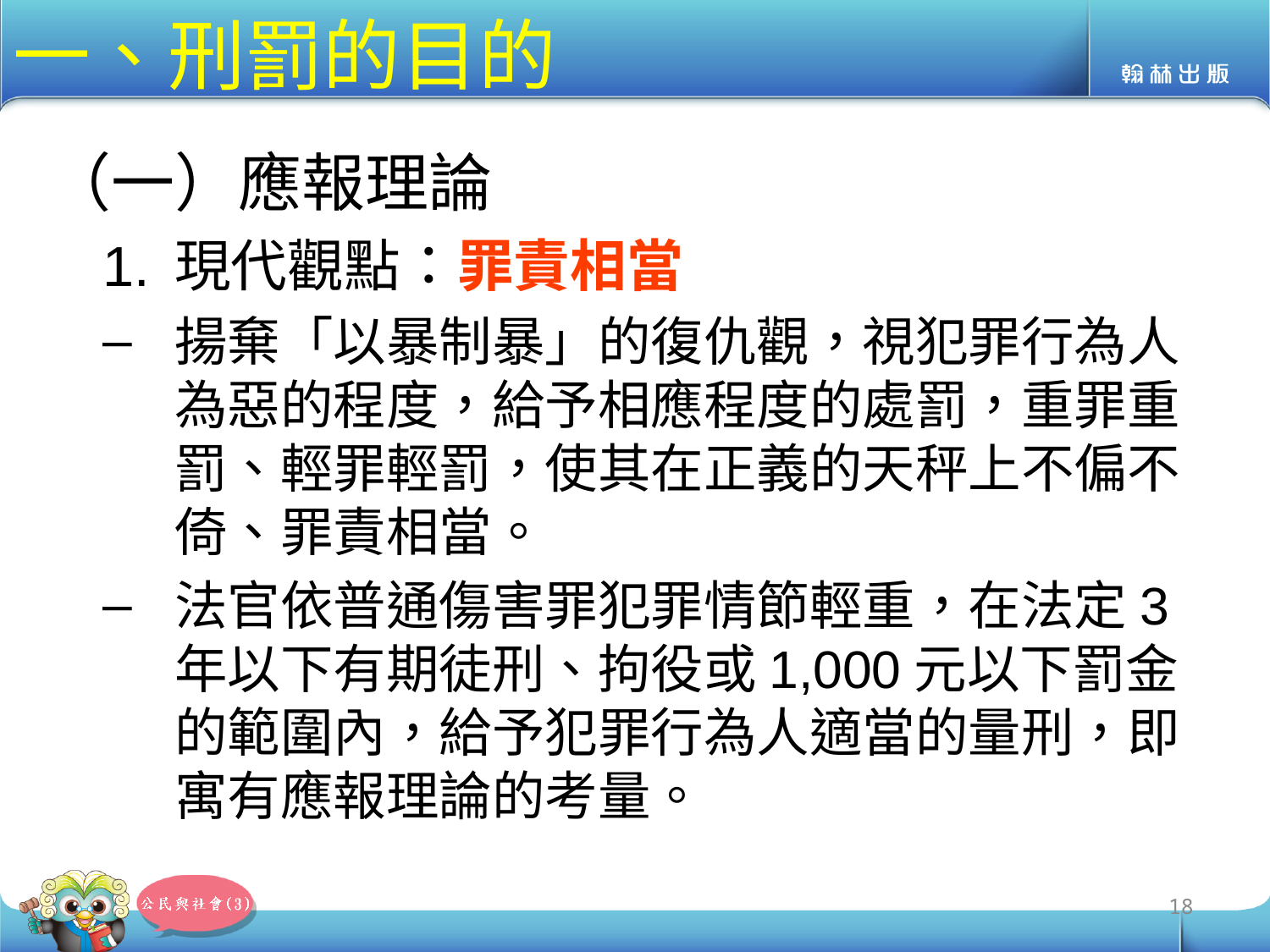

# 一、刑罰的目的
（一）應報理論
現代觀點：罪責相當
揚棄「以暴制暴」的復仇觀，視犯罪行為人為惡的程度，給予相應程度的處罰，重罪重罰、輕罪輕罰，使其在正義的天秤上不偏不倚、罪責相當。
法官依普通傷害罪犯罪情節輕重，在法定3年以下有期徒刑、拘役或1,000元以下罰金的範圍內，給予犯罪行為人適當的量刑，即寓有應報理論的考量。
18